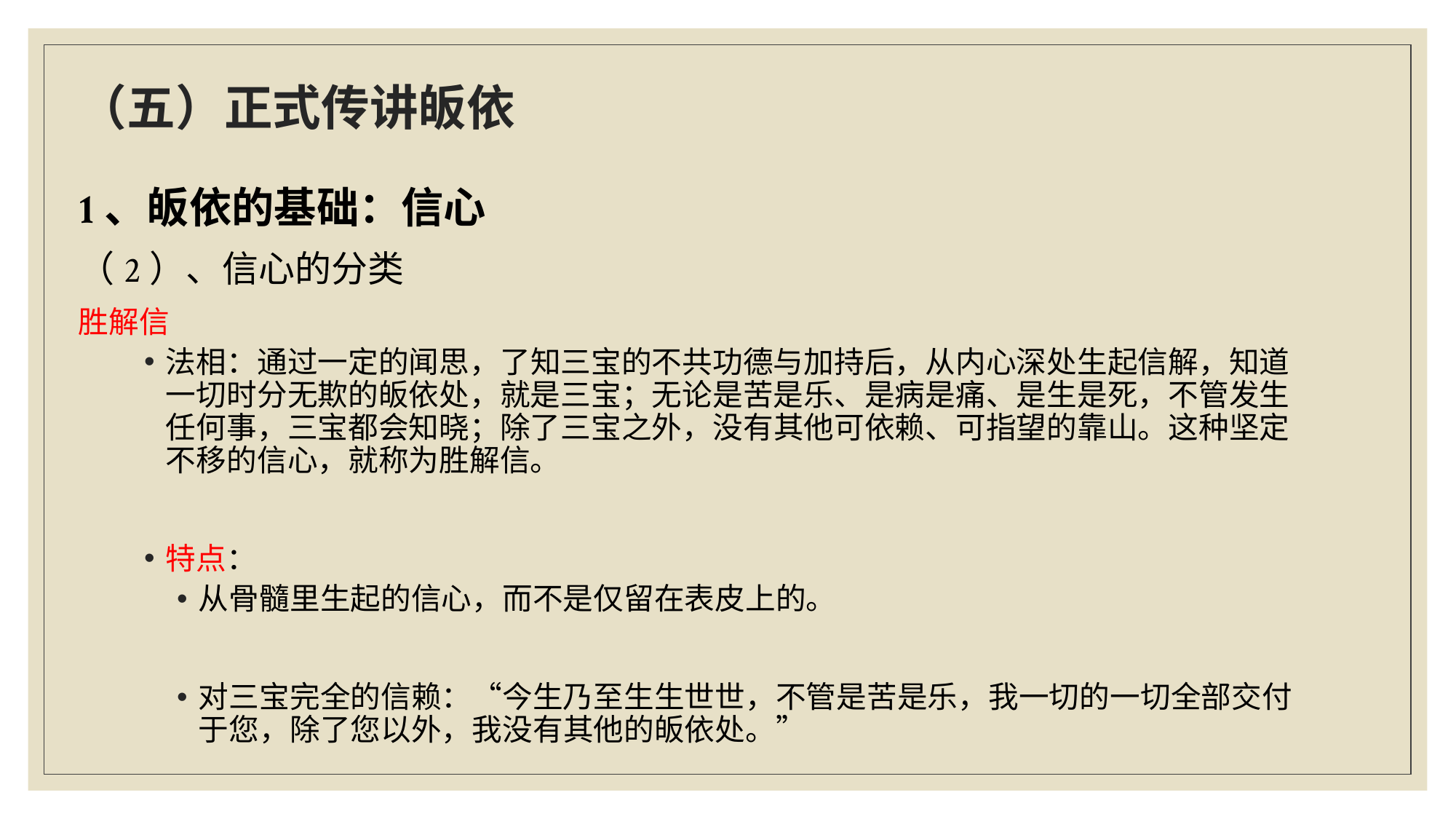

# （五）正式传讲皈依
1、皈依的基础：信心
（2）、信心的分类
胜解信
法相：通过一定的闻思，了知三宝的不共功德与加持后，从内心深处生起信解，知道一切时分无欺的皈依处，就是三宝；无论是苦是乐、是病是痛、是生是死，不管发生任何事，三宝都会知晓；除了三宝之外，没有其他可依赖、可指望的靠山。这种坚定不移的信心，就称为胜解信。

特点：
从骨髓里生起的信心，而不是仅留在表皮上的。

对三宝完全的信赖：“今生乃至生生世世，不管是苦是乐，我一切的一切全部交付于您，除了您以外，我没有其他的皈依处。”